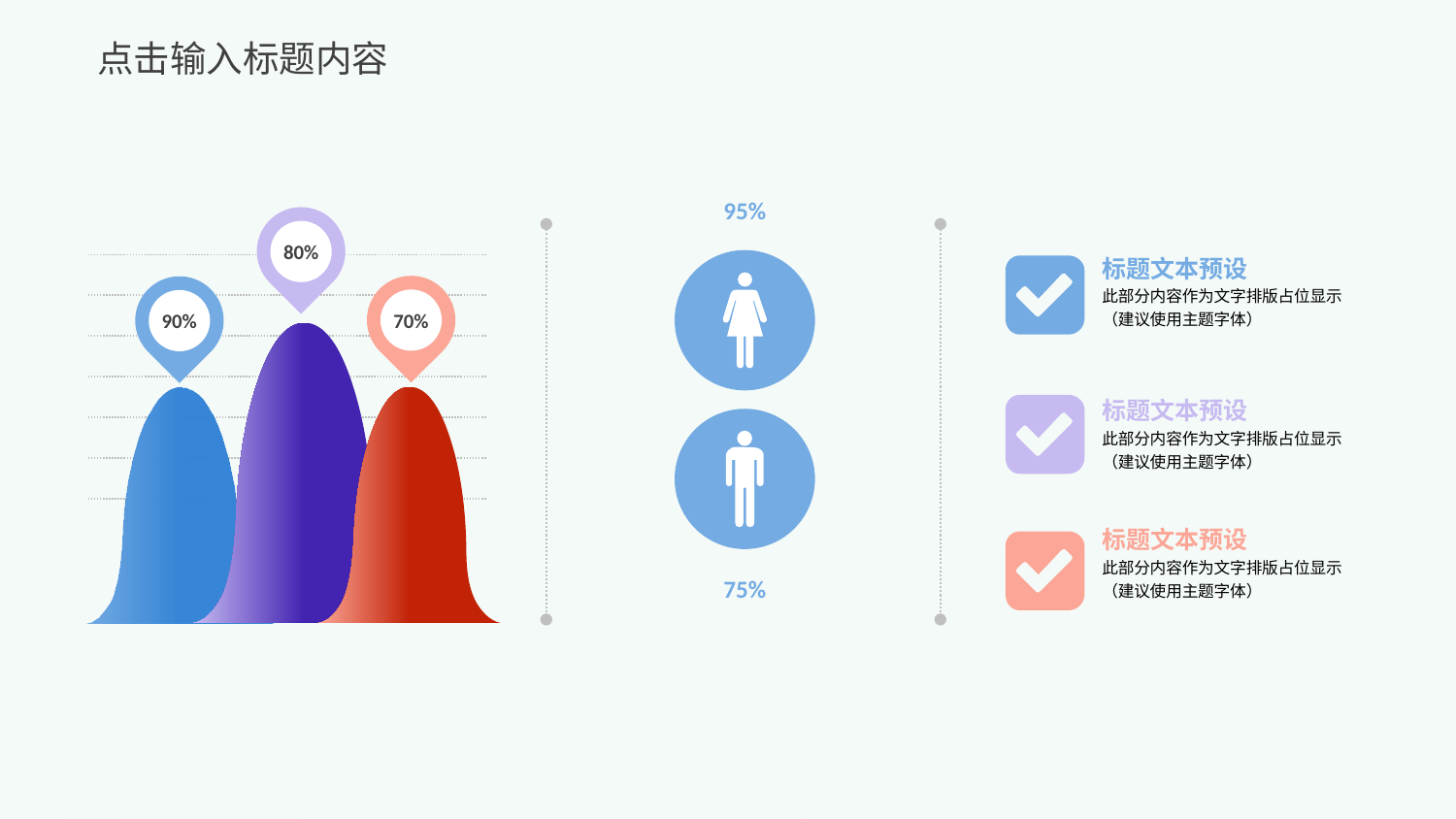

点击输入标题内容
95%

75%

80%

70%

90%

标题文本预设
此部分内容作为文字排版占位显示
（建议使用主题字体）

标题文本预设
此部分内容作为文字排版占位显示
（建议使用主题字体）

标题文本预设
此部分内容作为文字排版占位显示
（建议使用主题字体）